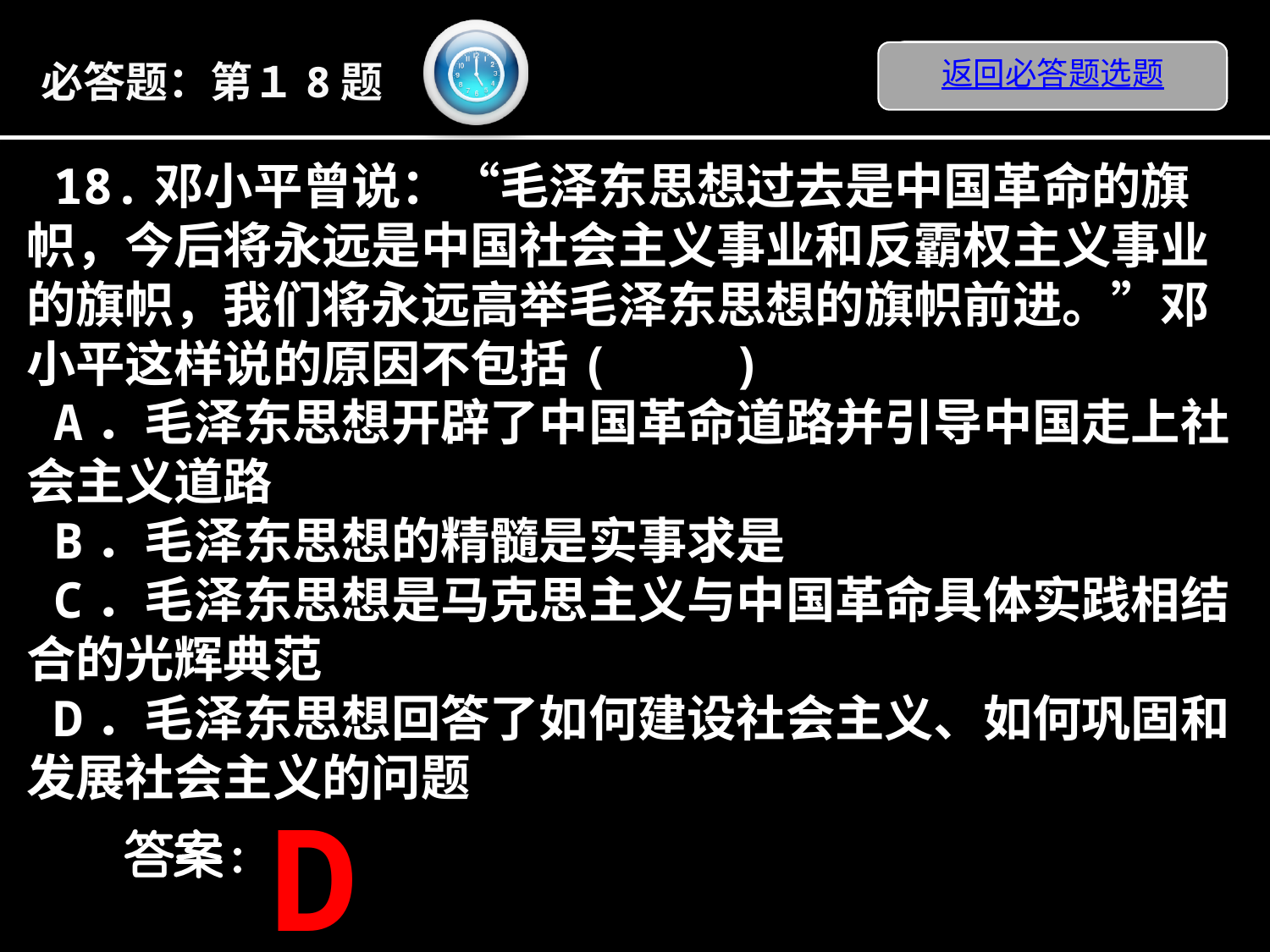

返回必答题选题
必答题：第１8题
18.邓小平曾说：“毛泽东思想过去是中国革命的旗帜，今后将永远是中国社会主义事业和反霸权主义事业的旗帜，我们将永远高举毛泽东思想的旗帜前进。”邓小平这样说的原因不包括(　　)
A．毛泽东思想开辟了中国革命道路并引导中国走上社会主义道路
B．毛泽东思想的精髓是实事求是
C．毛泽东思想是马克思主义与中国革命具体实践相结合的光辉典范
D．毛泽东思想回答了如何建设社会主义、如何巩固和发展社会主义的问题
D